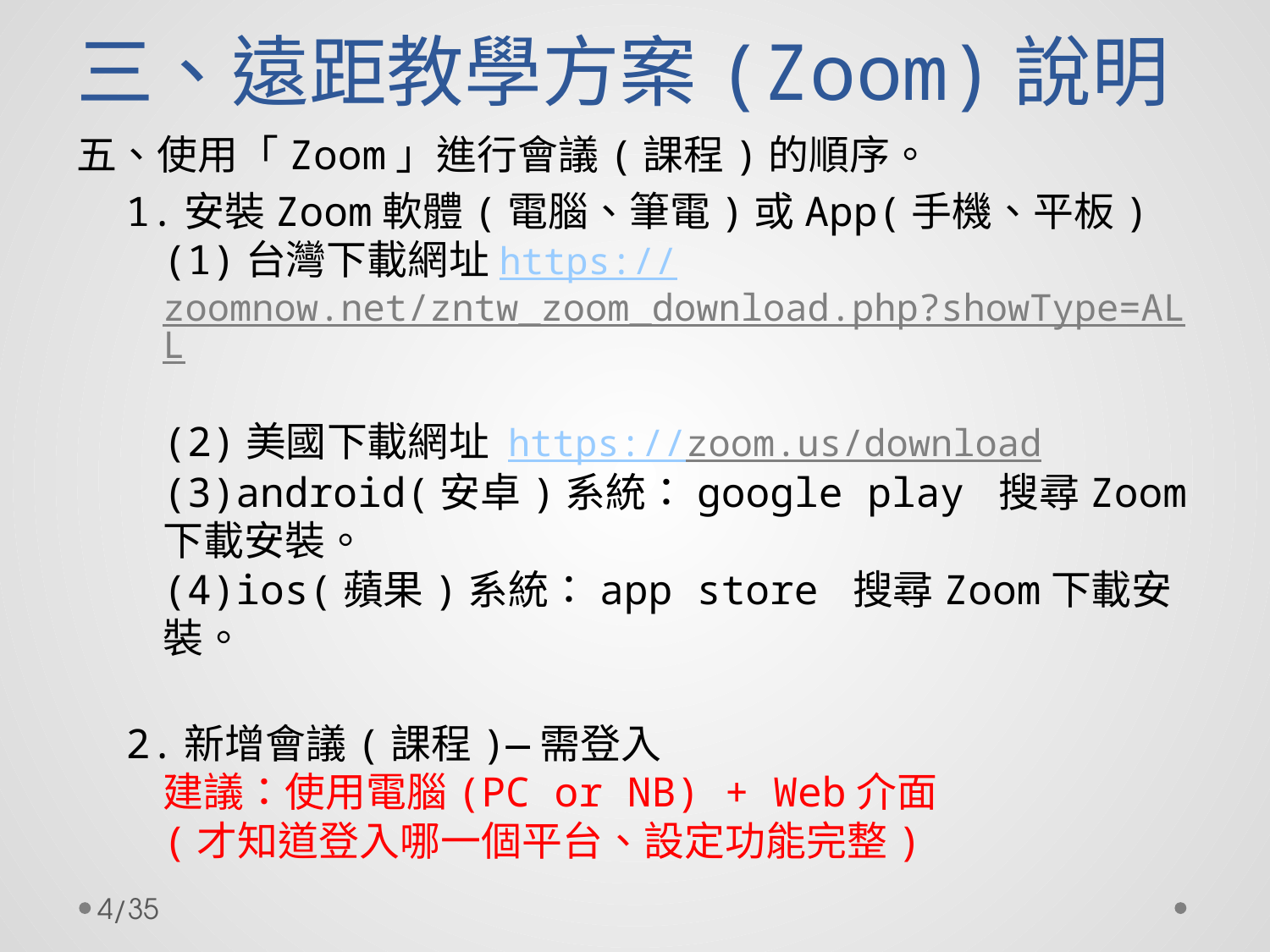

# 三、遠距教學方案(Zoom)說明
五、使用「Zoom」進行會議(課程)的順序。
1.安裝Zoom軟體(電腦、筆電)或App(手機、平板)
(1)台灣下載網址https://zoomnow.net/zntw_zoom_download.php?showType=ALL
(2)美國下載網址 https://zoom.us/download
(3)android(安卓)系統：google play 搜尋Zoom下載安裝。
(4)ios(蘋果)系統：app store 搜尋Zoom下載安裝。
2.新增會議(課程)—需登入
建議：使用電腦(PC or NB) + Web介面
(才知道登入哪一個平台、設定功能完整)
4/35